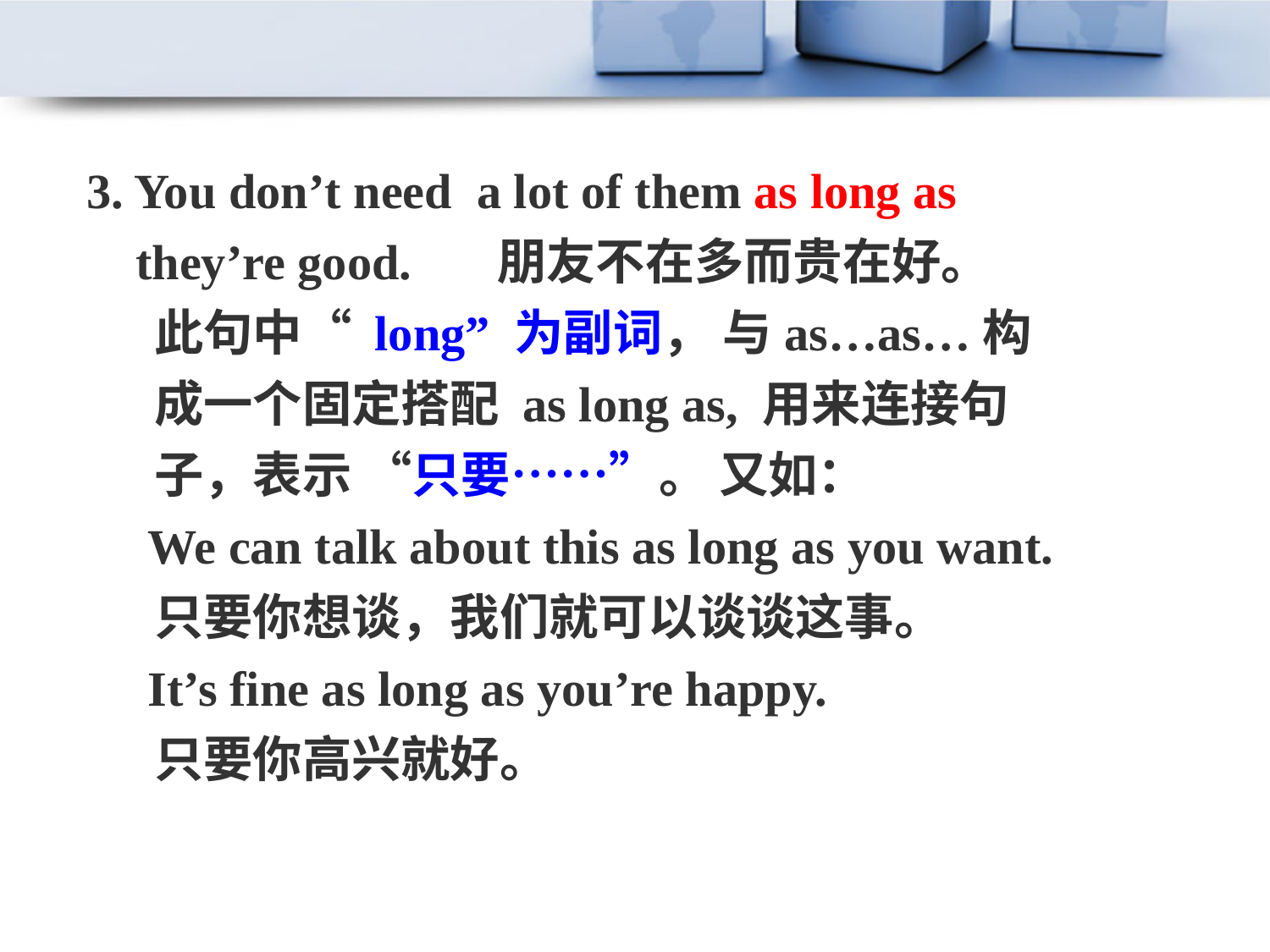

3. You don’t need  a lot of them as long as
    they’re good.      朋友不在多而贵在好。
     此句中“ long” 为副词， 与as…as…构
     成一个固定搭配 as long as, 用来连接句
     子，表示 “只要……”。 又如：
     We can talk about this as long as you want.
     只要你想谈，我们就可以谈谈这事。
     It’s fine as long as you’re happy.
     只要你高兴就好。